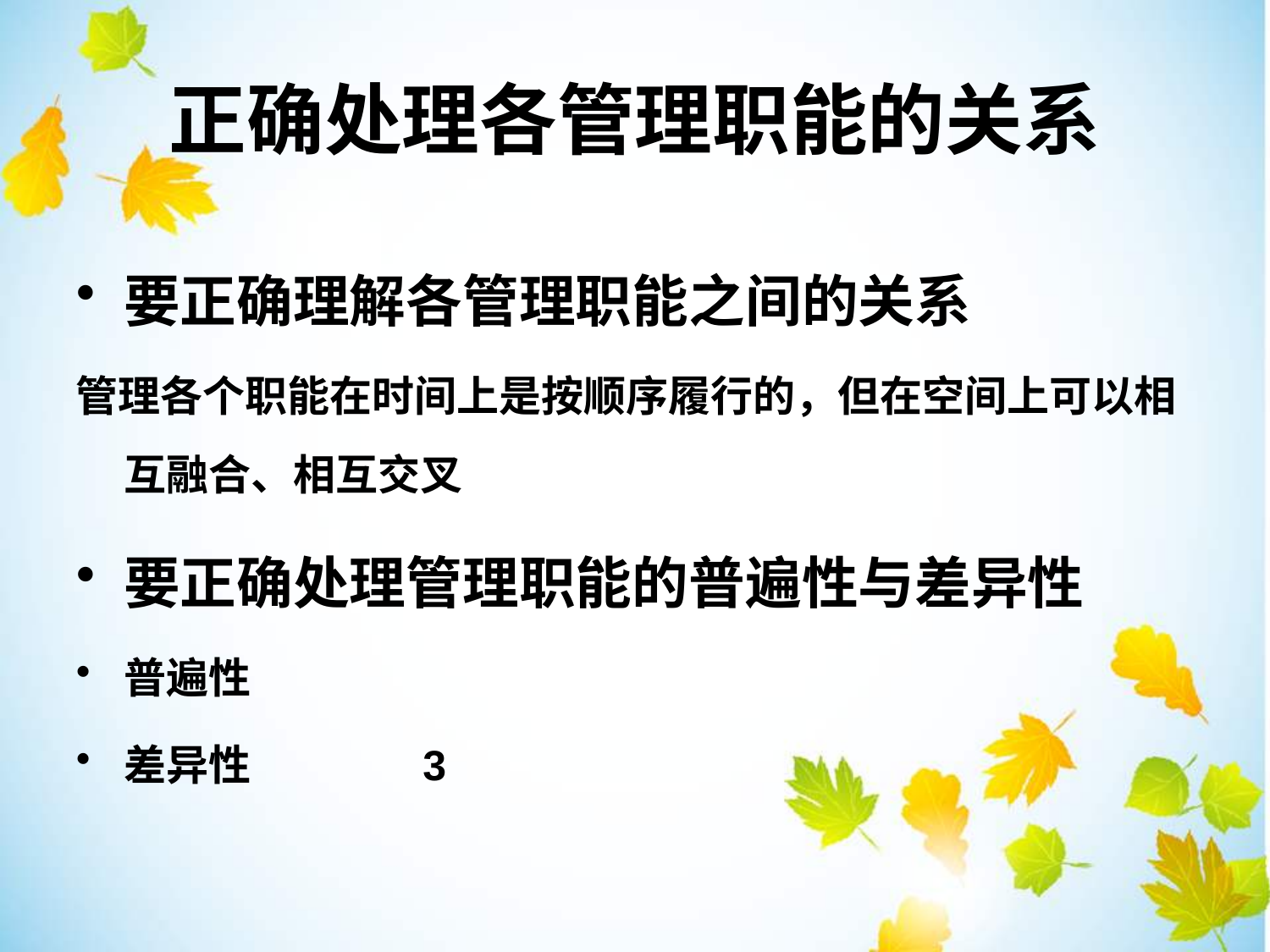

正确处理各管理职能的关系
要正确理解各管理职能之间的关系
管理各个职能在时间上是按顺序履行的，但在空间上可以相互融合、相互交叉
要正确处理管理职能的普遍性与差异性
普遍性
差异性                 3